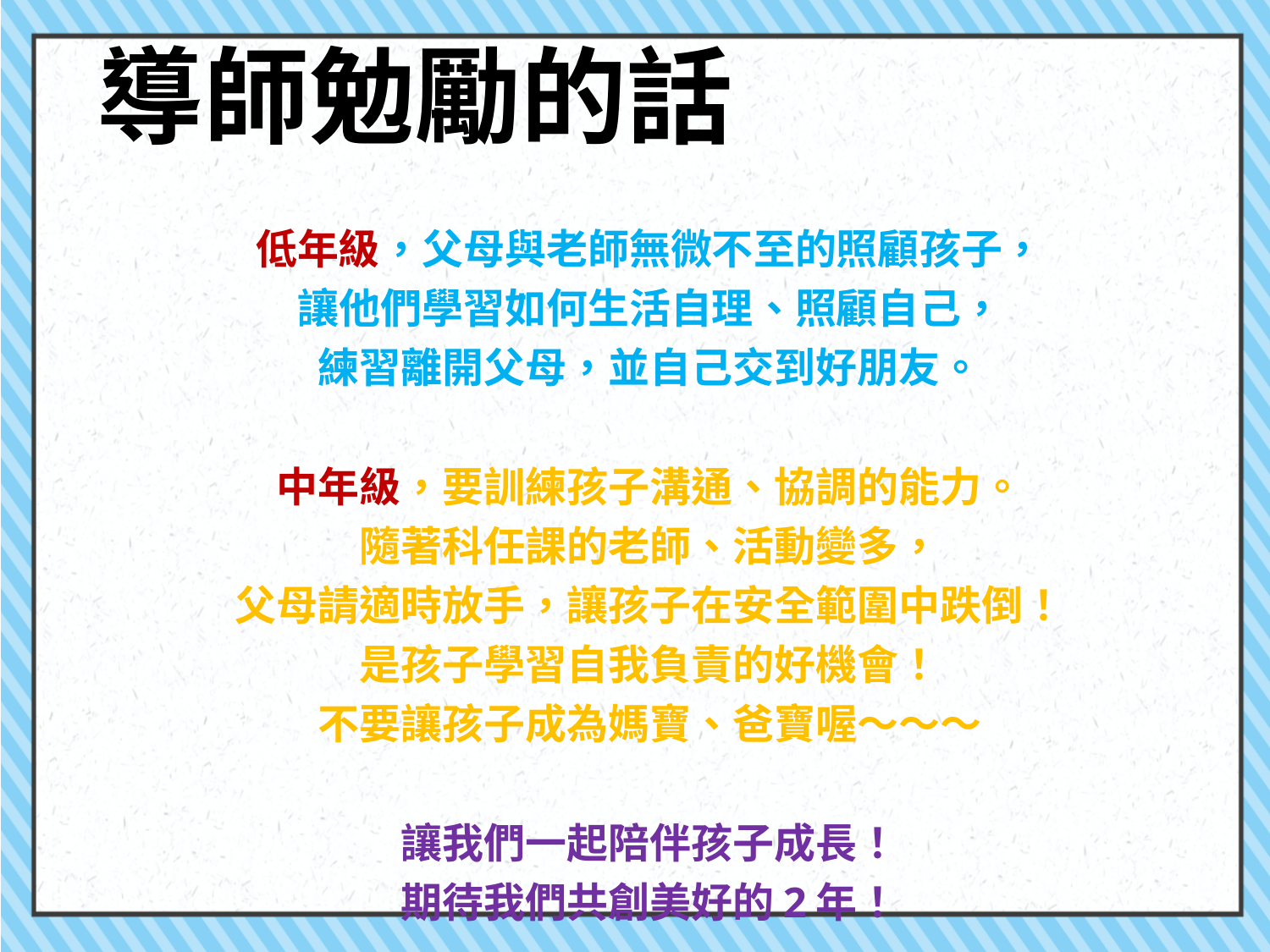

# 導師勉勵的話
低年級，父母與老師無微不至的照顧孩子，
讓他們學習如何生活自理、照顧自己，
練習離開父母，並自己交到好朋友。

中年級，要訓練孩子溝通、協調的能力。
隨著科任課的老師、活動變多，
父母請適時放手，讓孩子在安全範圍中跌倒！
是孩子學習自我負責的好機會！
不要讓孩子成為媽寶、爸寶喔～～～

讓我們一起陪伴孩子成長！
期待我們共創美好的2年！